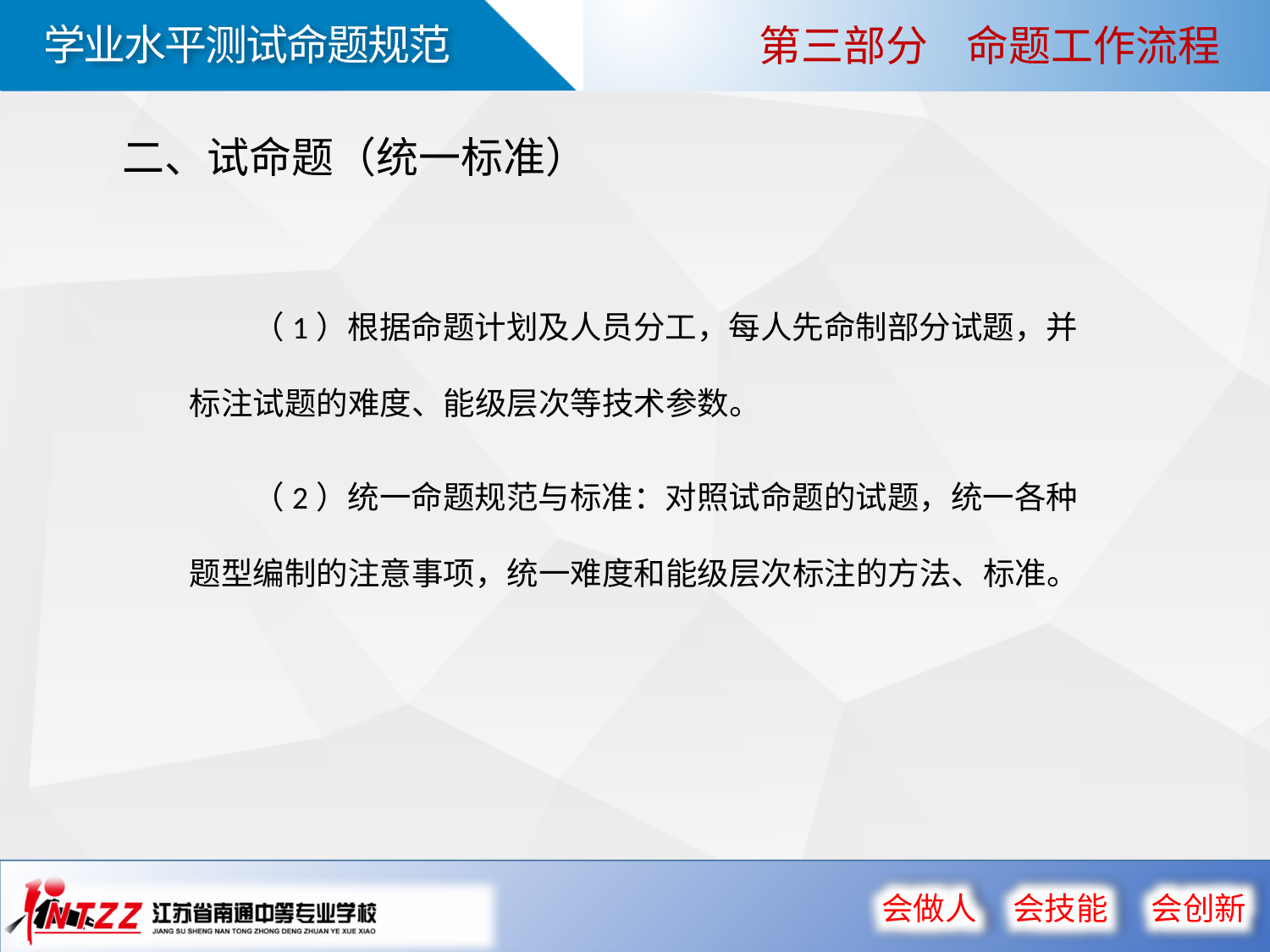

第三部分    命题工作流程
二、试命题（统一标准）
（1）根据命题计划及人员分工，每人先命制部分试题，并标注试题的难度、能级层次等技术参数。
（2）统一命题规范与标准：对照试命题的试题，统一各种题型编制的注意事项，统一难度和能级层次标注的方法、标准。